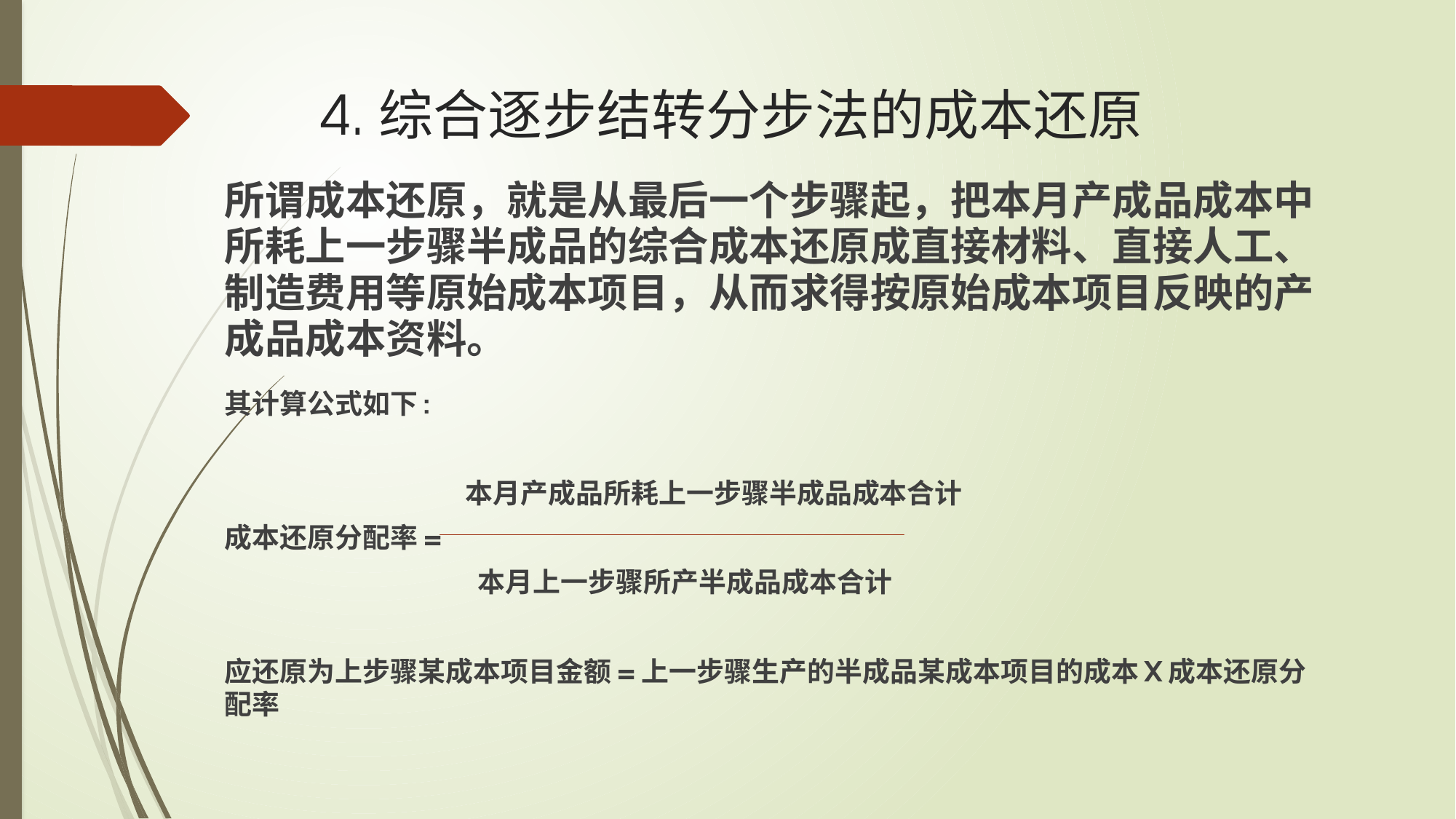

# 4.综合逐步结转分步法的成本还原
所谓成本还原，就是从最后一个步骤起，把本月产成品成本中所耗上一步骤半成品的综合成本还原成直接材料、直接人工、制造费用等原始成本项目，从而求得按原始成本项目反映的产成品成本资料。
其计算公式如下:

                                     本月产成品所耗上一步骤半成品成本合计
成本还原分配率=
                                       本月上一步骤所产半成品成本合计

应还原为上步骤某成本项目金额=上一步骤生产的半成品某成本项目的成本X成本还原分配率